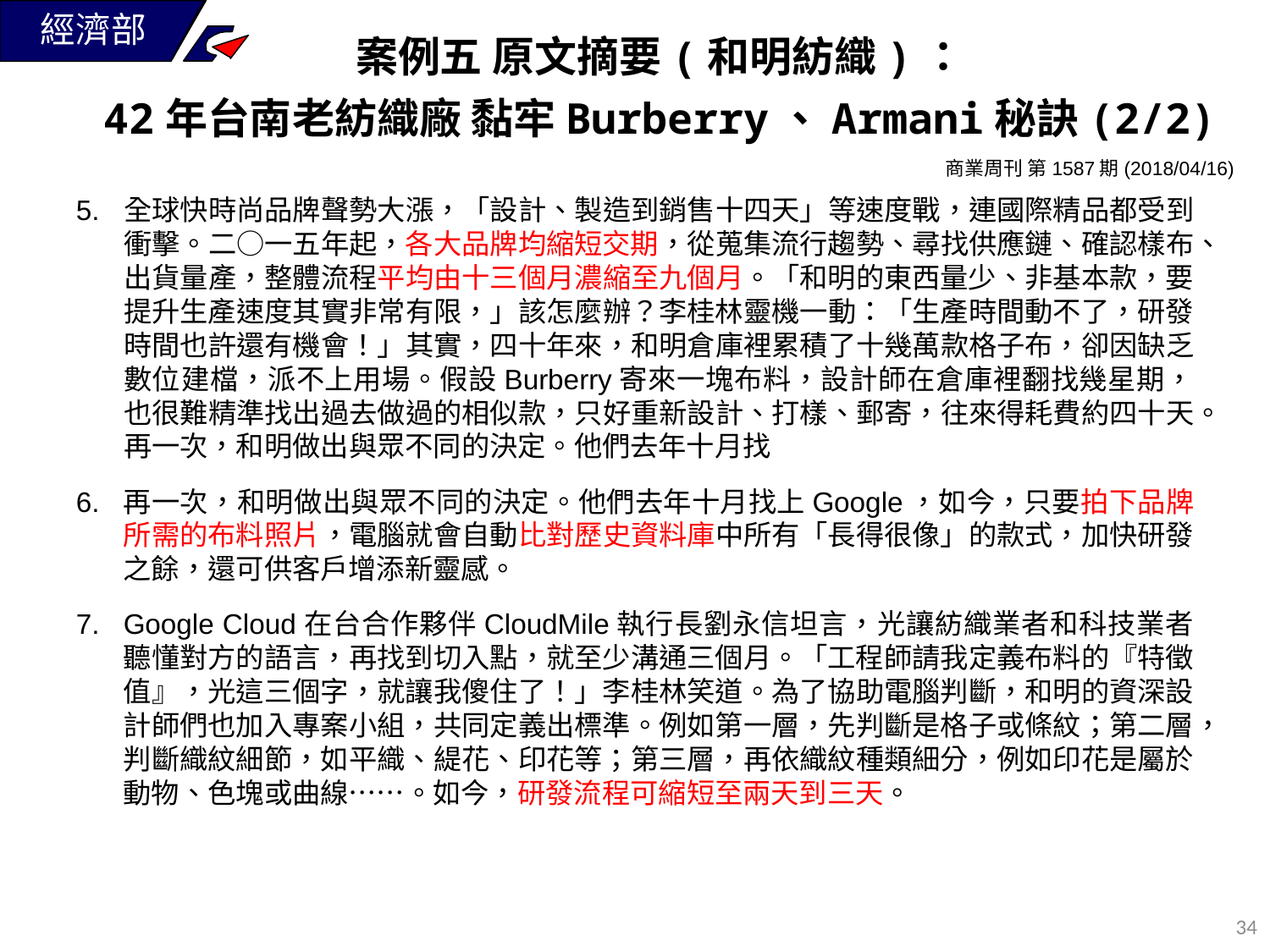

案例五 原文摘要(和明紡織)：
42年台南老紡織廠 黏牢Burberry、Armani秘訣(2/2)
商業周刊 第1587期(2018/04/16)
全球快時尚品牌聲勢大漲，「設計、製造到銷售十四天」等速度戰，連國際精品都受到衝擊。二○一五年起，各大品牌均縮短交期，從蒐集流行趨勢、尋找供應鏈、確認樣布、出貨量產，整體流程平均由十三個月濃縮至九個月。「和明的東西量少、非基本款，要提升生產速度其實非常有限，」該怎麼辦？李桂林靈機一動：「生產時間動不了，研發時間也許還有機會！」其實，四十年來，和明倉庫裡累積了十幾萬款格子布，卻因缺乏數位建檔，派不上用場。假設Burberry寄來一塊布料，設計師在倉庫裡翻找幾星期，也很難精準找出過去做過的相似款，只好重新設計、打樣、郵寄，往來得耗費約四十天。再一次，和明做出與眾不同的決定。他們去年十月找
再一次，和明做出與眾不同的決定。他們去年十月找上Google，如今，只要拍下品牌所需的布料照片，電腦就會自動比對歷史資料庫中所有「長得很像」的款式，加快研發之餘，還可供客戶增添新靈感。
Google Cloud在台合作夥伴CloudMile執行長劉永信坦言，光讓紡織業者和科技業者聽懂對方的語言，再找到切入點，就至少溝通三個月。「工程師請我定義布料的『特徵值』，光這三個字，就讓我傻住了！」李桂林笑道。為了協助電腦判斷，和明的資深設計師們也加入專案小組，共同定義出標準。例如第一層，先判斷是格子或條紋；第二層，判斷織紋細節，如平織、緹花、印花等；第三層，再依織紋種類細分，例如印花是屬於動物、色塊或曲線……。如今，研發流程可縮短至兩天到三天。
34